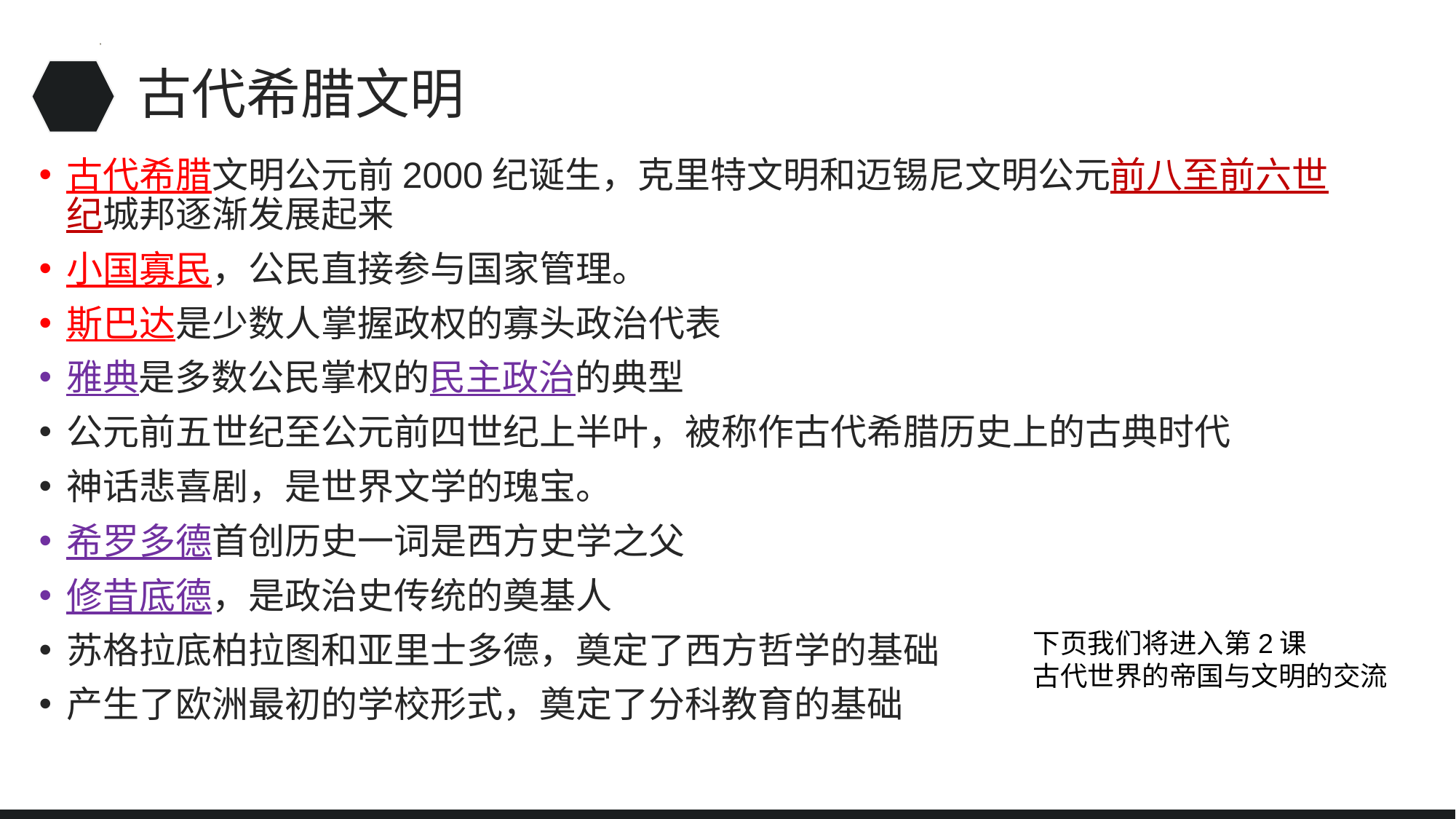

# 古代希腊文明
古代希腊文明公元前2000纪诞生，克里特文明和迈锡尼文明公元前八至前六世纪城邦逐渐发展起来
小国寡民，公民直接参与国家管理。
斯巴达是少数人掌握政权的寡头政治代表
雅典是多数公民掌权的民主政治的典型
公元前五世纪至公元前四世纪上半叶，被称作古代希腊历史上的古典时代
神话悲喜剧，是世界文学的瑰宝。
希罗多德首创历史一词是西方史学之父
修昔底德，是政治史传统的奠基人
苏格拉底柏拉图和亚里士多德，奠定了西方哲学的基础
产生了欧洲最初的学校形式，奠定了分科教育的基础
下页我们将进入第2课
古代世界的帝国与文明的交流